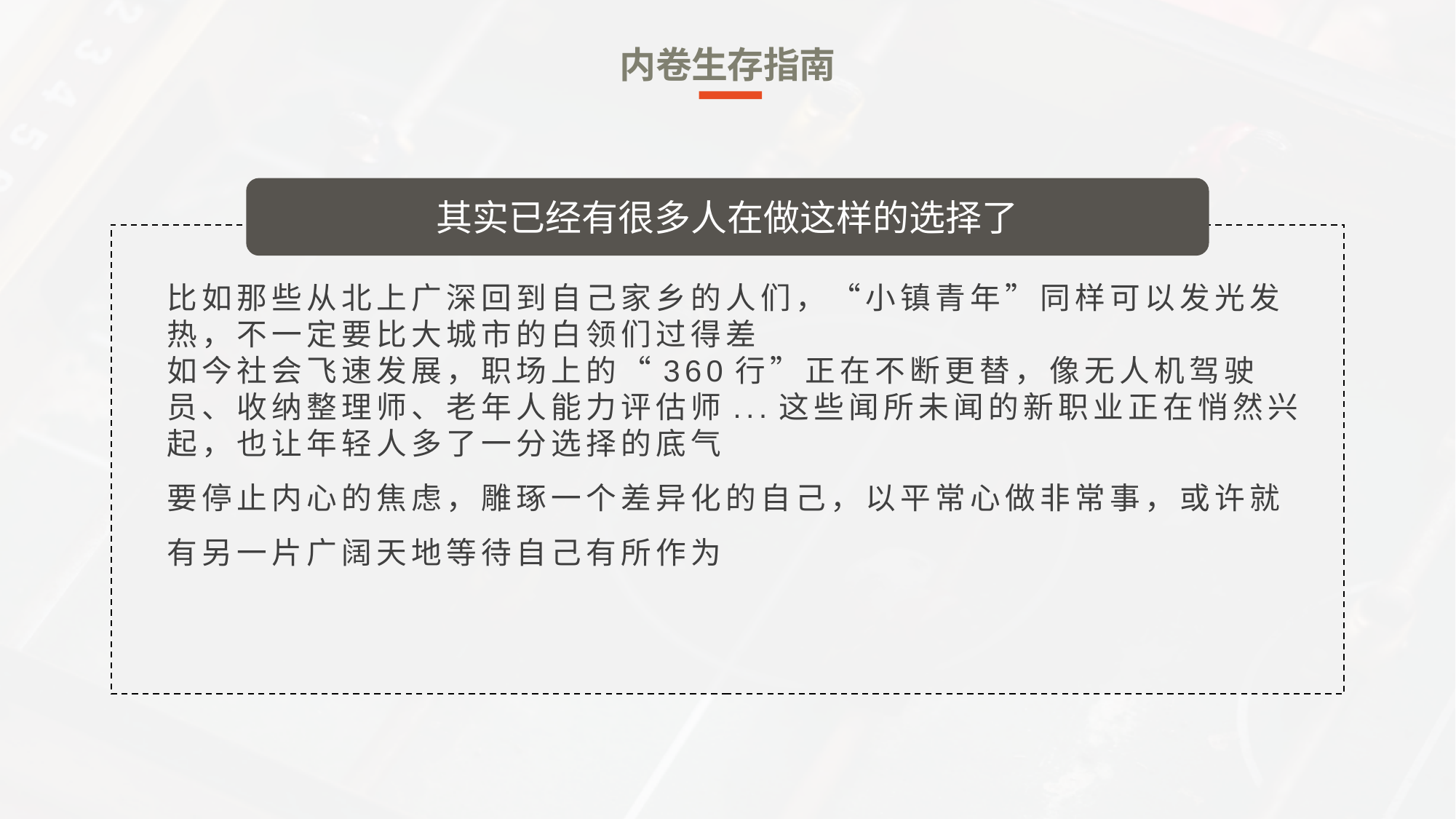

内卷生存指南

其实已经有很多人在做这样的选择了

比如那些从北上广深回到自己家乡的人们，“小镇青年”同样可以发光发热，不一定要比大城市的白领们过得差
如今社会飞速发展，职场上的“360行”正在不断更替，像无人机驾驶员、收纳整理师、老年人能力评估师...这些闻所未闻的新职业正在悄然兴起，也让年轻人多了一分选择的底气
要停止内心的焦虑，雕琢一个差异化的自己，以平常心做非常事，或许就有另一片广阔天地等待自己有所作为